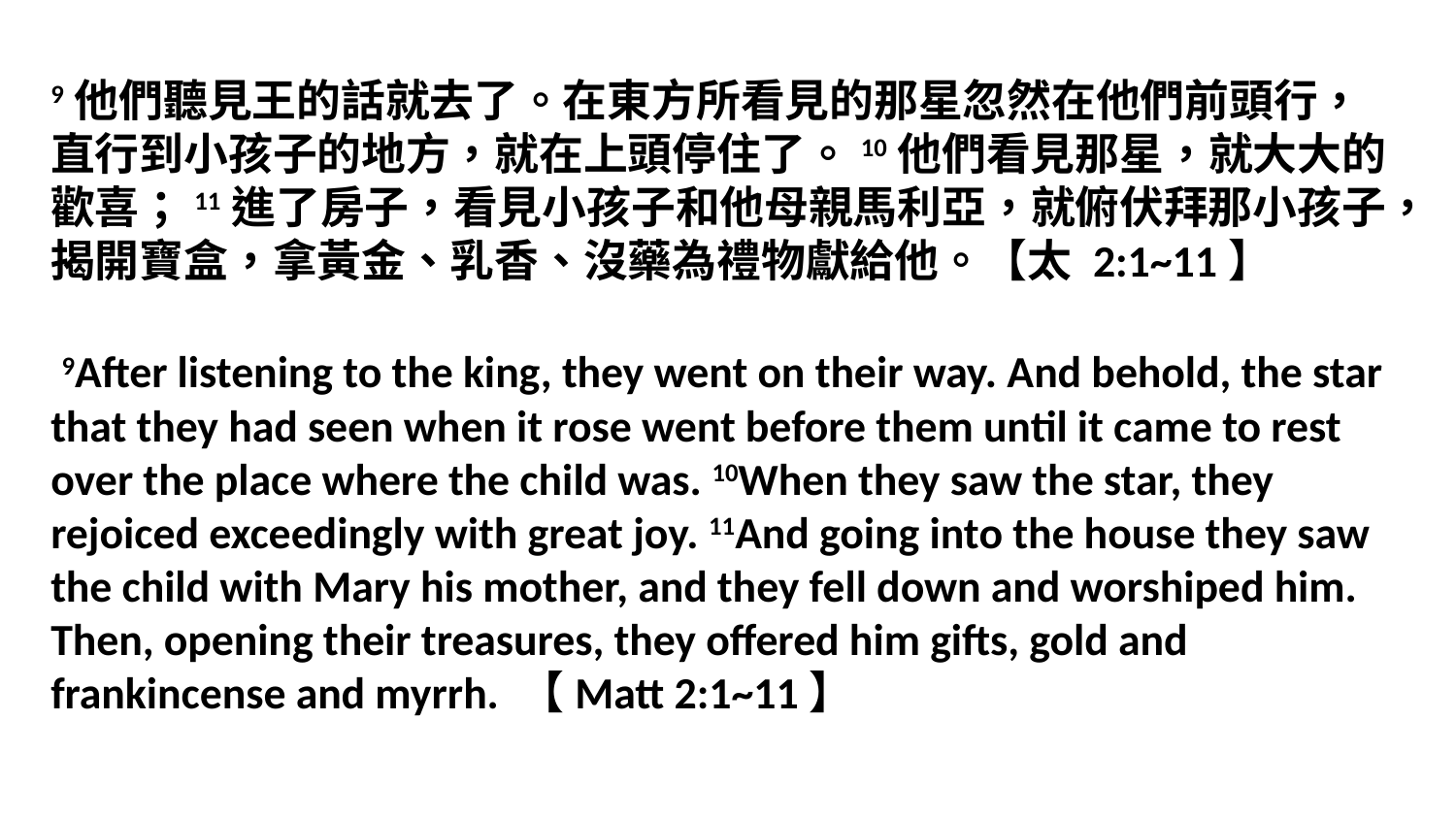

9他們聽見王的話就去了。在東方所看見的那星忽然在他們前頭行，直行到小孩子的地方，就在上頭停住了。10他們看見那星，就大大的歡喜；11進了房子，看見小孩子和他母親馬利亞，就俯伏拜那小孩子，揭開寶盒，拿黃金、乳香、沒藥為禮物獻給他。【太 2:1~11】

 9After listening to the king, they went on their way. And behold, the star that they had seen when it rose went before them until it came to rest over the place where the child was. 10When they saw the star, they rejoiced exceedingly with great joy. 11And going into the house they saw the child with Mary his mother, and they fell down and worshiped him. Then, opening their treasures, they offered him gifts, gold and frankincense and myrrh. 【Matt 2:1~11】